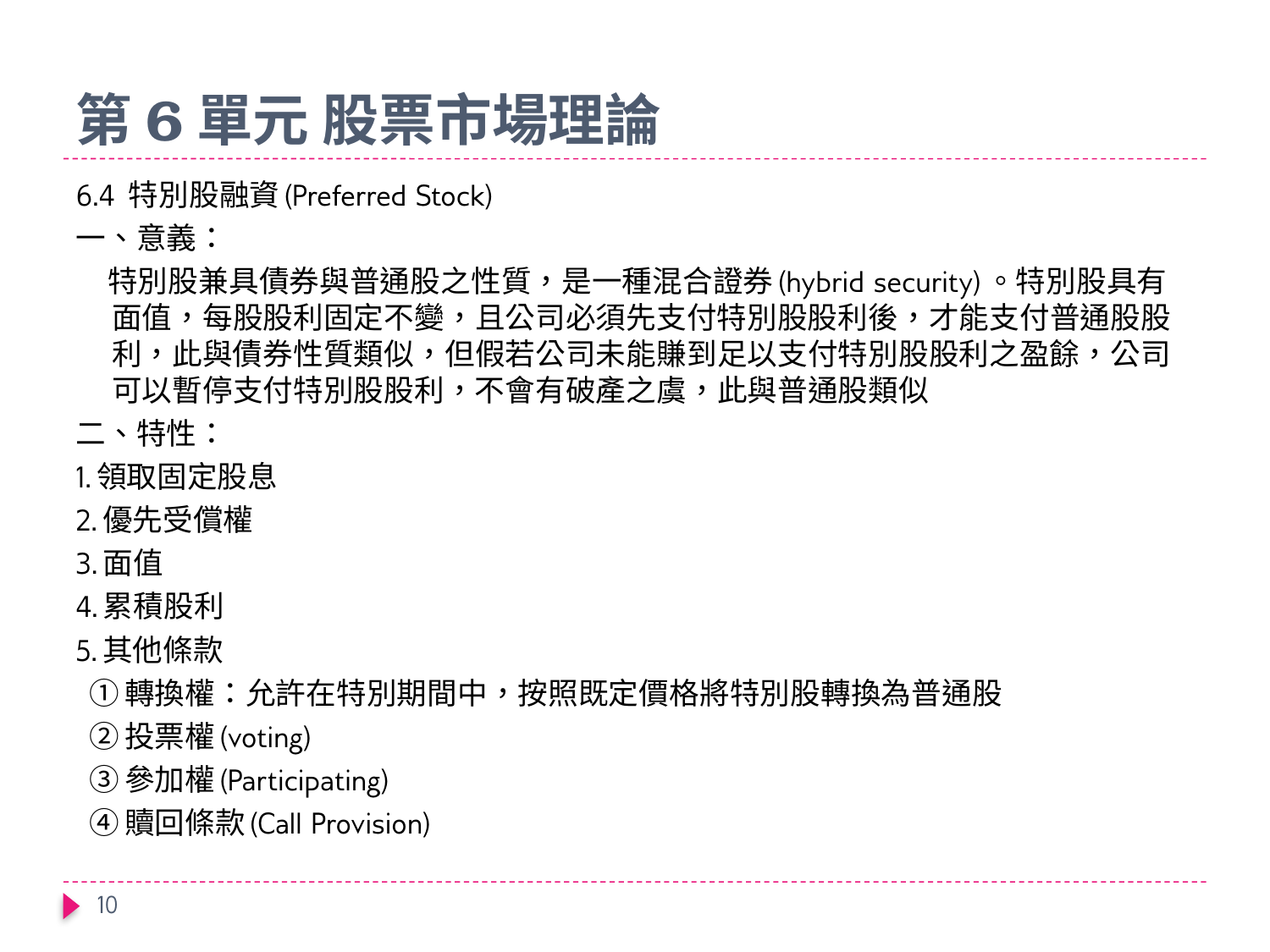

# 第6單元 股票市場理論
6.4 特別股融資(Preferred Stock)
一、意義：
    特別股兼具債券與普通股之性質，是一種混合證券(hybrid security)。特別股具有面值，每股股利固定不變，且公司必須先支付特別股股利後，才能支付普通股股利，此與債券性質類似，但假若公司未能賺到足以支付特別股股利之盈餘，公司可以暫停支付特別股股利，不會有破產之虞，此與普通股類似
二、特性：
1.領取固定股息
2.優先受償權
3.面值
4.累積股利
5.其他條款
  ①轉換權：允許在特別期間中，按照既定價格將特別股轉換為普通股
  ②投票權(voting)
  ③參加權(Participating)
  ④贖回條款(Call Provision)

10